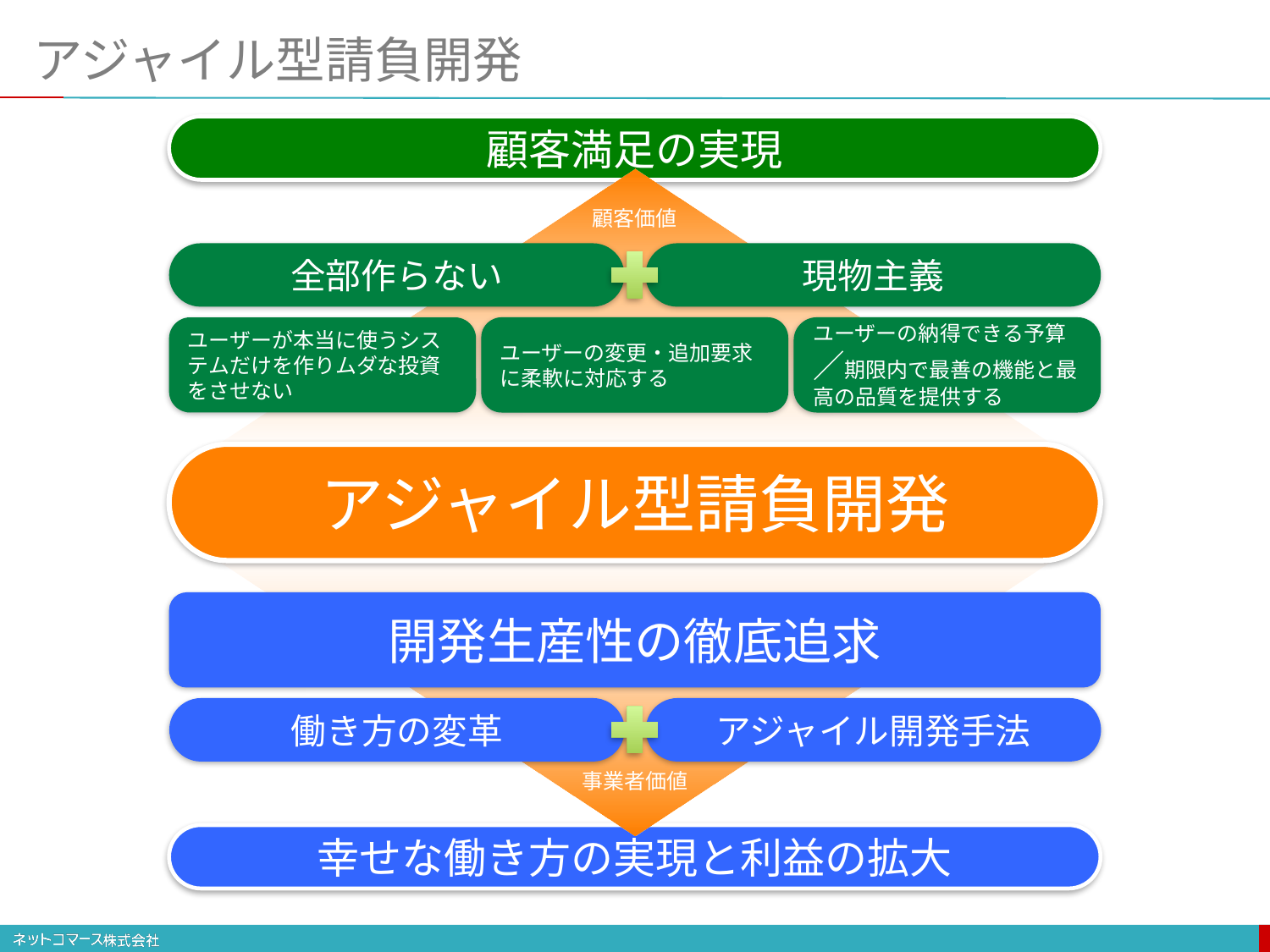

# アジャイル型請負開発
顧客満足の実現

顧客価値
全部作らない

現物主義
ユーザーが本当に使うシステムだけを作りムダな投資をさせない
ユーザーの変更・追加要求に柔軟に対応する
ユーザーの納得できる予算／期限内で最善の機能と最高の品質を提供する
アジャイル型請負開発

事業者価値
幸せな働き方の実現と利益の拡大
開発生産性の徹底追求
働き方の変革

アジャイル開発手法